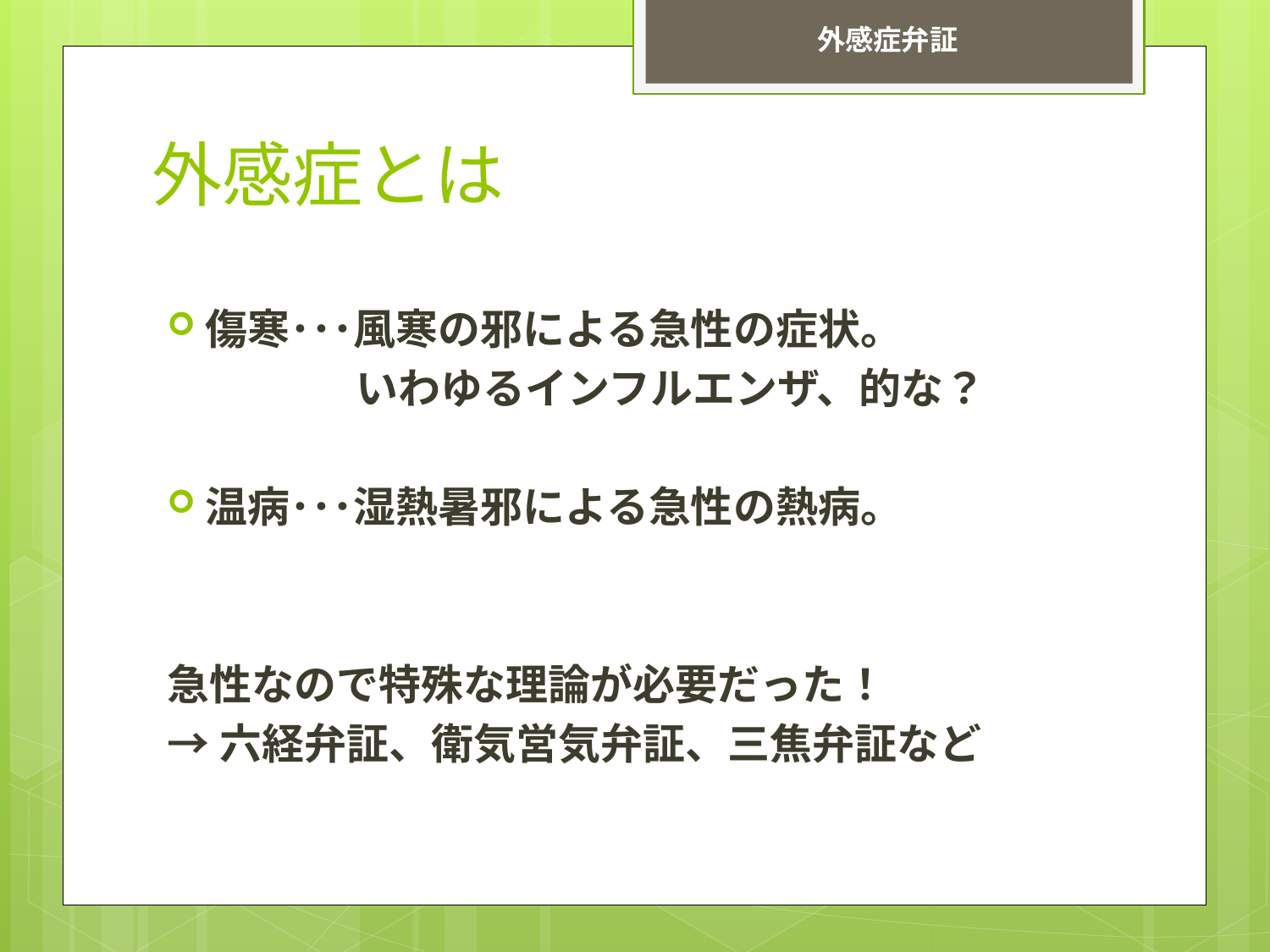

外感症弁証
# 外感症とは
傷寒･･･風寒の邪による急性の症状。
　　　　  いわゆるインフルエンザ、的な？

温病･･･湿熱暑邪による急性の熱病。

急性なので特殊な理論が必要だった！
→六経弁証、衛気営気弁証、三焦弁証など